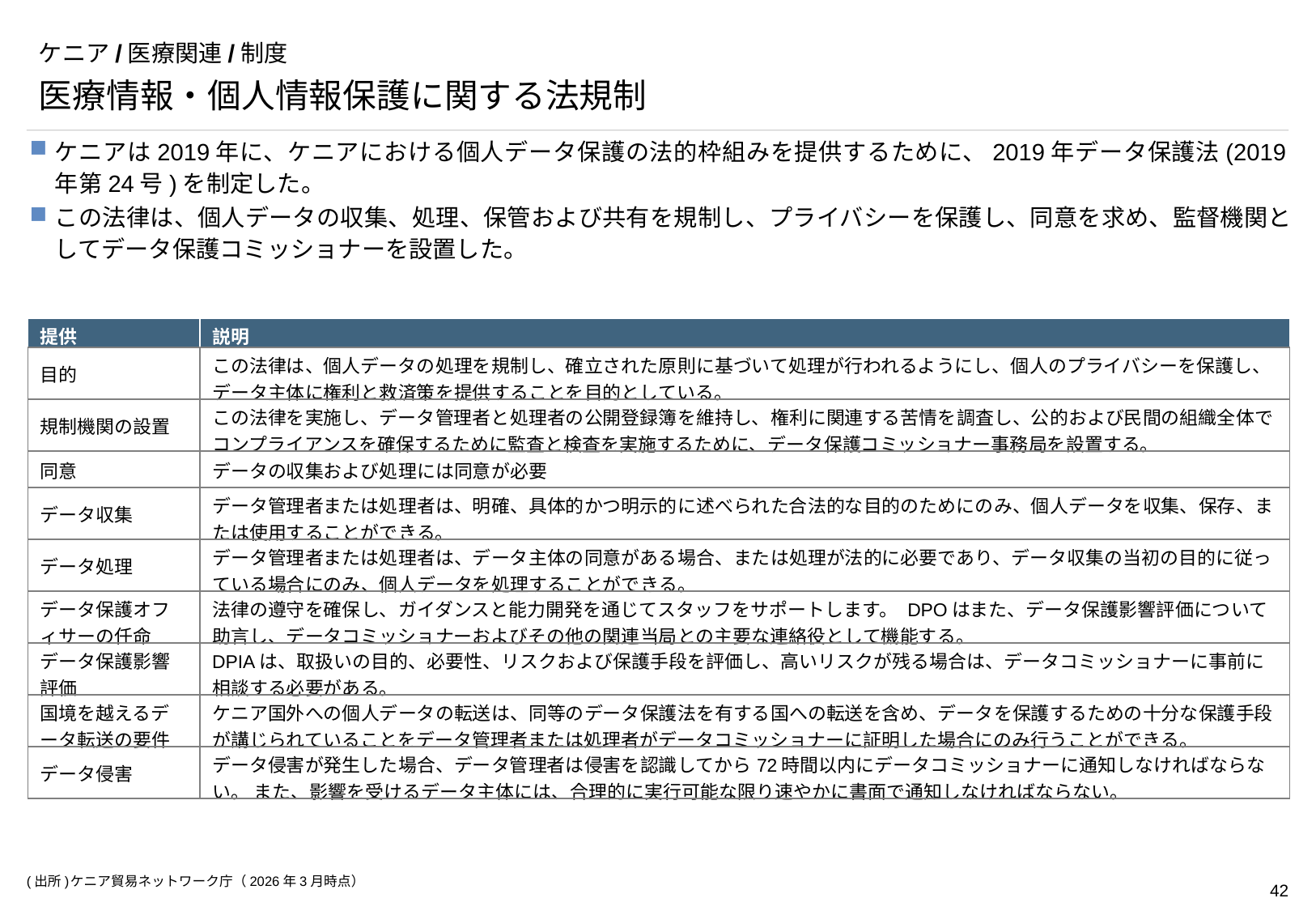

# ケニア/医療関連/制度
医療情報・個人情報保護に関する法規制
ケニアは2019年に、ケニアにおける個人データ保護の法的枠組みを提供するために、2019年データ保護法(2019年第24号)を制定した。
この法律は、個人データの収集、処理、保管および共有を規制し、プライバシーを保護し、同意を求め、監督機関としてデータ保護コミッショナーを設置した。

| 提供 | 説明 |
| --- | --- |
| 目的 | この法律は、個人データの処理を規制し、確立された原則に基づいて処理が行われるようにし、個人のプライバシーを保護し、データ主体に権利と救済策を提供することを目的としている。 |
| 規制機関の設置 | この法律を実施し、データ管理者と処理者の公開登録簿を維持し、権利に関連する苦情を調査し、公的および民間の組織全体でコンプライアンスを確保するために監査と検査を実施するために、データ保護コミッショナー事務局を設置する。 |
| 同意 | データの収集および処理には同意が必要 |
| データ収集 | データ管理者または処理者は、明確、具体的かつ明示的に述べられた合法的な目的のためにのみ、個人データを収集、保存、または使用することができる。 |
| データ処理 | データ管理者または処理者は、データ主体の同意がある場合、または処理が法的に必要であり、データ収集の当初の目的に従っている場合にのみ、個人データを処理することができる。 |
| データ保護オフィサーの任命 | 法律の遵守を確保し、ガイダンスと能力開発を通じてスタッフをサポートします。 DPOはまた、データ保護影響評価について助言し、データコミッショナーおよびその他の関連当局との主要な連絡役として機能する。 |
| データ保護影響評価 | DPIAは、取扱いの目的、必要性、リスクおよび保護手段を評価し、高いリスクが残る場合は、データコミッショナーに事前に相談する必要がある。 |
| 国境を越えるデータ転送の要件 | ケニア国外への個人データの転送は、同等のデータ保護法を有する国への転送を含め、データを保護するための十分な保護手段が講じられていることをデータ管理者または処理者がデータコミッショナーに証明した場合にのみ行うことができる。 |
| データ侵害 | データ侵害が発生した場合、データ管理者は侵害を認識してから72時間以内にデータコミッショナーに通知しなければならない。 また、影響を受けるデータ主体には、合理的に実行可能な限り速やかに書面で通知しなければならない。 |
(出所)	ケニア貿易ネットワーク庁（2026年3月時点）